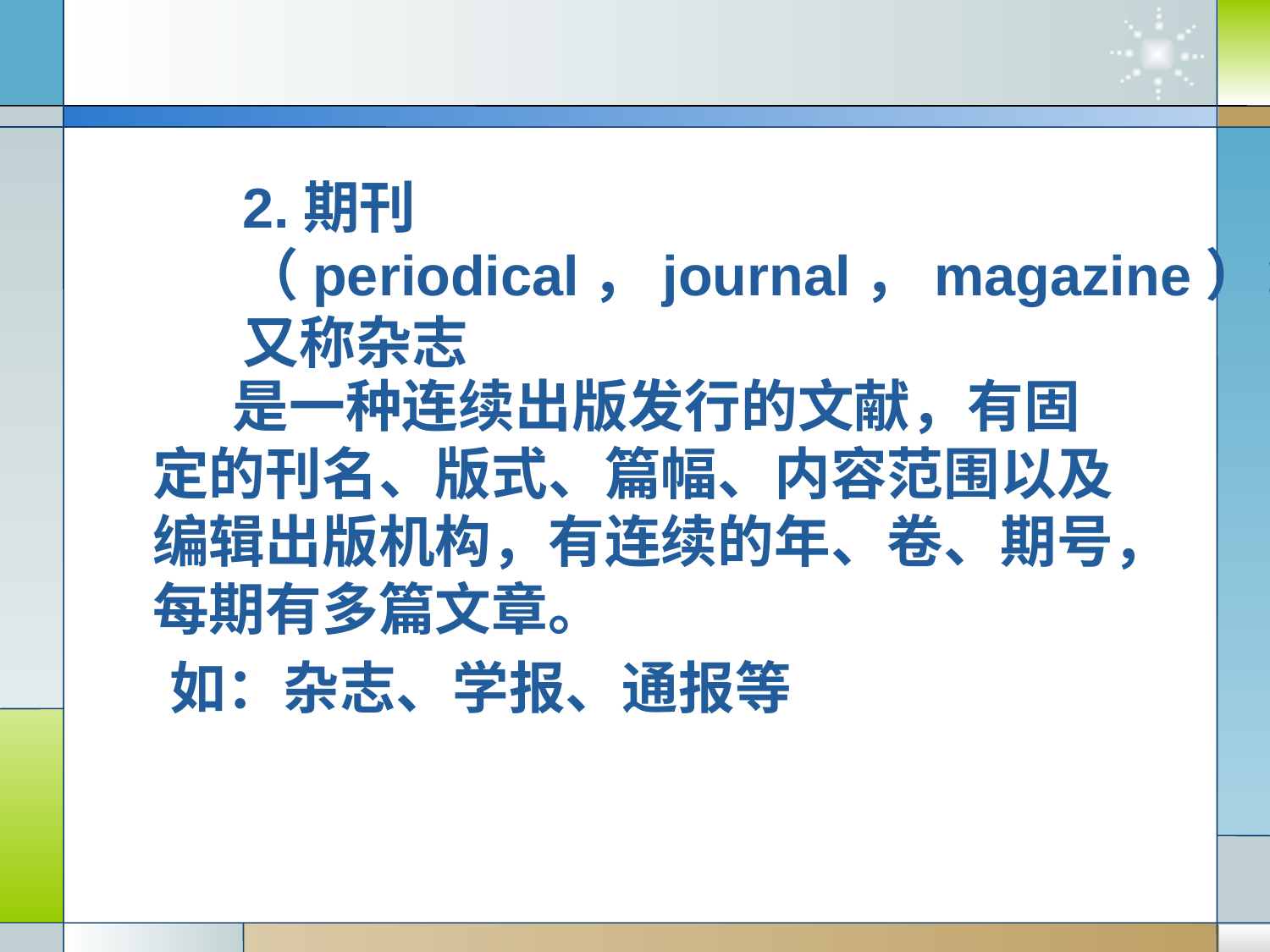

2.期刊（periodical，journal，magazine）：又称杂志
         是一种连续出版发行的文献，有固定的刊名、版式、篇幅、内容范围以及编辑出版机构，有连续的年、卷、期号，每期有多篇文章。
    如：杂志、学报、通报等